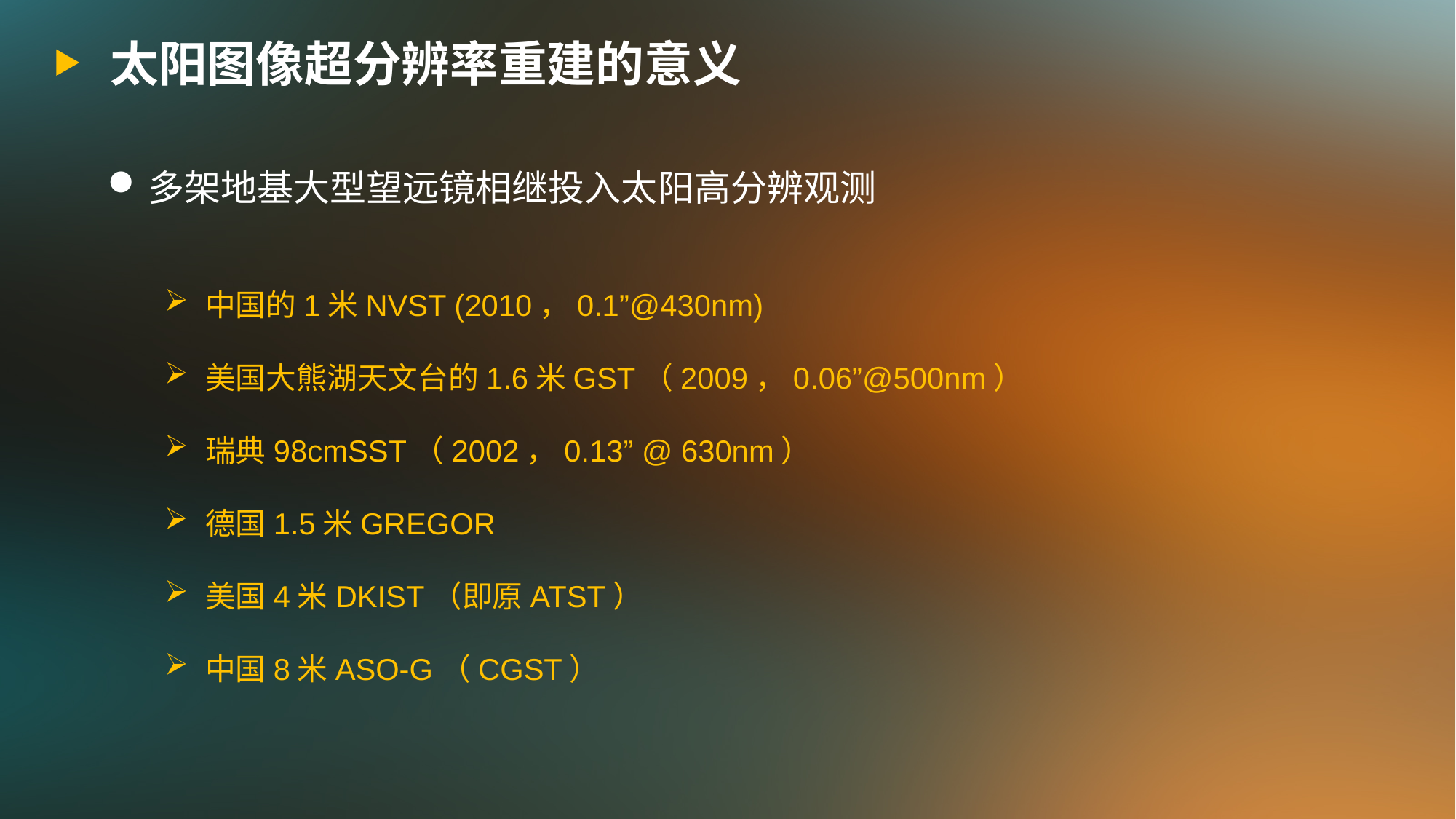

太阳图像超分辨率重建的意义

多架地基大型望远镜相继投入太阳高分辨观测
中国的1米NVST (2010，0.1”@430nm)
美国大熊湖天文台的1.6米GST（2009，0.06”@500nm）
瑞典98cmSST（2002，0.13” @ 630nm）
德国1.5米GREGOR
美国4米DKIST（即原ATST）
中国8米ASO-G（CGST）